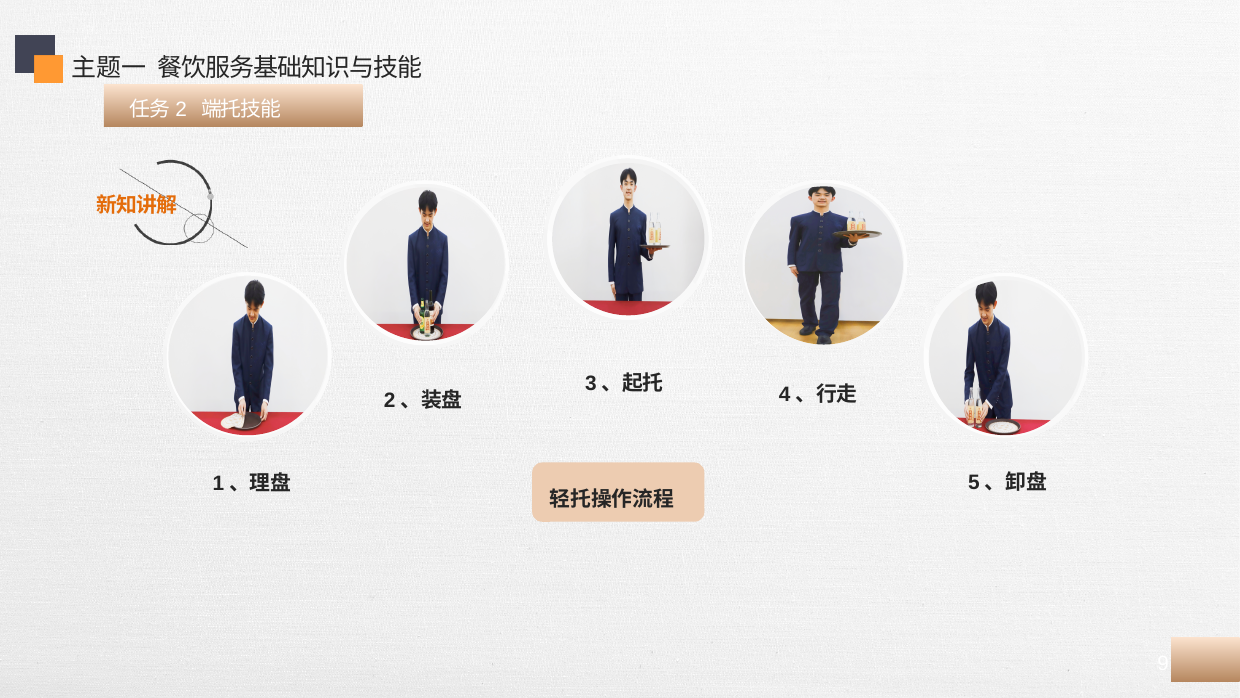

主题一  餐饮服务基础知识与技能

 任务2  端托技能

3、起托
4、行走
2、装盘
5、卸盘
1、理盘
  轻托操作流程